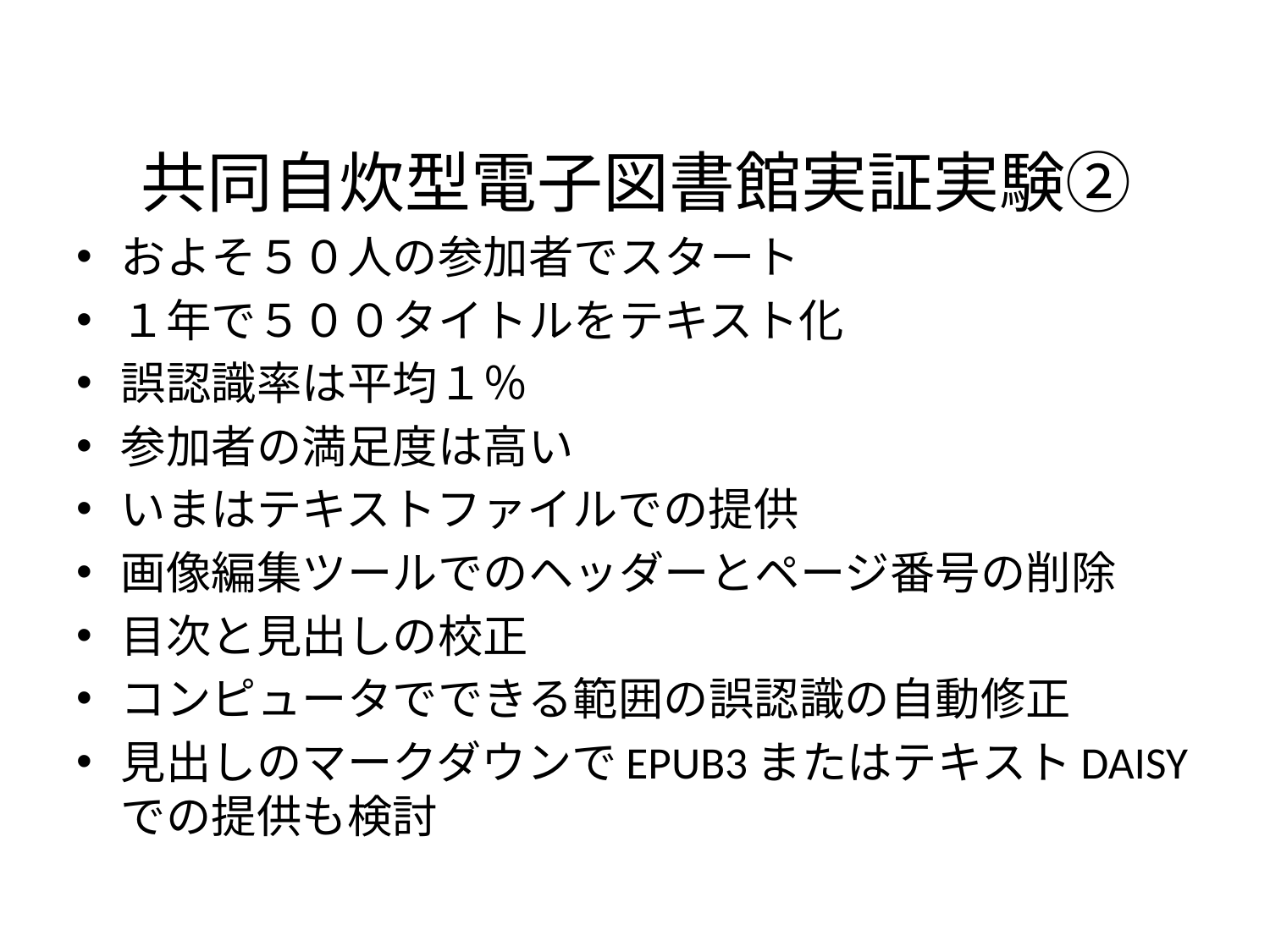

# 共同自炊型電子図書館実証実験②
およそ５０人の参加者でスタート
１年で５００タイトルをテキスト化
誤認識率は平均１％
参加者の満足度は高い
いまはテキストファイルでの提供
画像編集ツールでのヘッダーとページ番号の削除
目次と見出しの校正
コンピュータでできる範囲の誤認識の自動修正
見出しのマークダウンでEPUB3またはテキストDAISYでの提供も検討